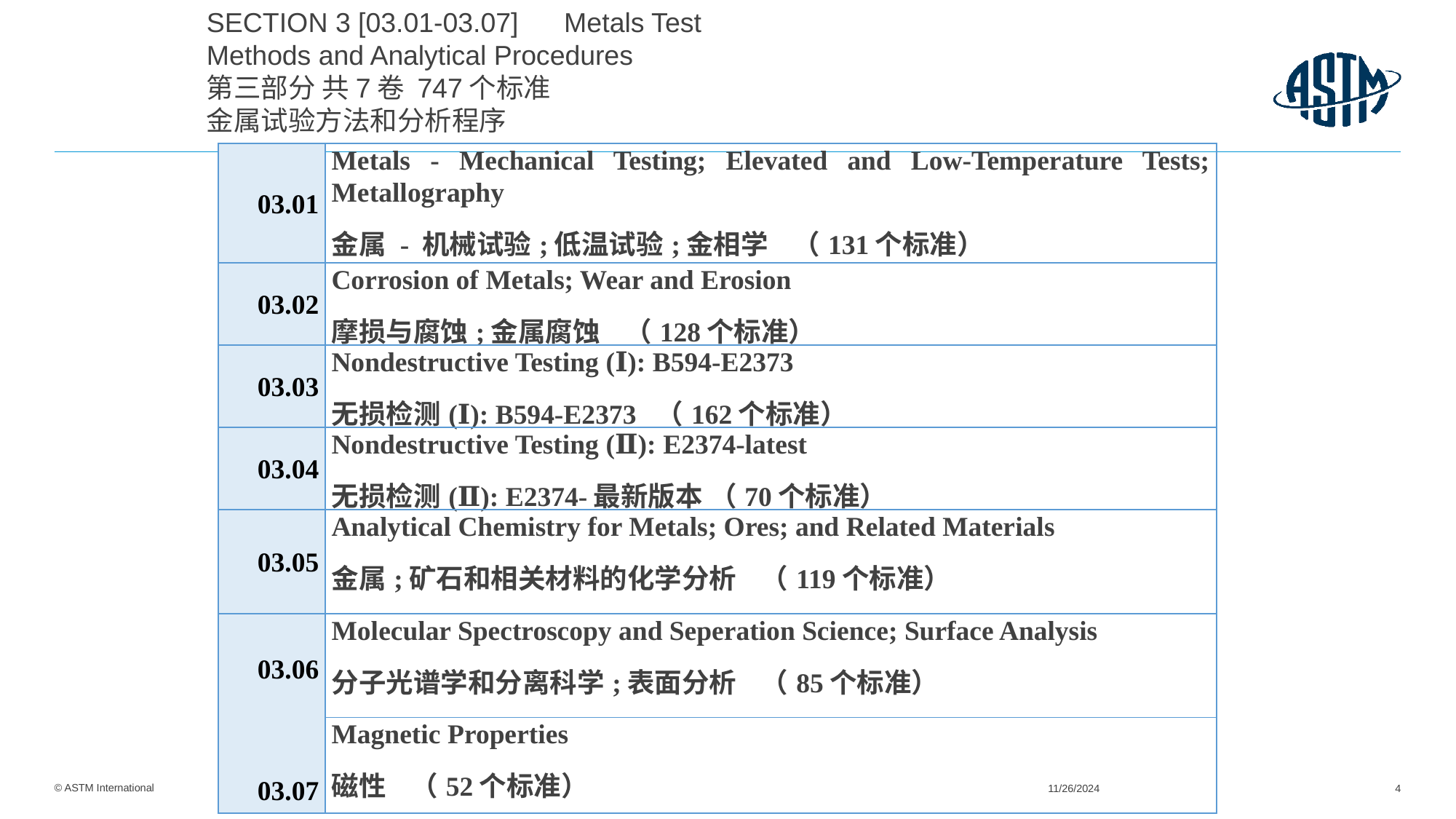

SECTION 3 [03.01-03.07]      Metals Test Methods and Analytical Procedures
第三部分 共7卷 747个标准
金属试验方法和分析程序
| 03.01 | Metals - Mechanical Testing; Elevated and Low-Temperature Tests; Metallography 金属 - 机械试验;低温试验;金相学 （131个标准） |
| --- | --- |
| 03.02 | Corrosion of Metals; Wear and Erosion 摩损与腐蚀;金属腐蚀 （128个标准） |
| 03.03 | Nondestructive Testing (Ⅰ): B594-E2373 无损检测(Ⅰ): B594-E2373 （162个标准） |
| 03.04 | Nondestructive Testing (Ⅱ): E2374-latest 无损检测(Ⅱ): E2374-最新版本 （70个标准） |
| 03.05 | Analytical Chemistry for Metals; Ores; and Related Materials 金属;矿石和相关材料的化学分析 （119个标准） |
| 03.06   03.07 | Molecular Spectroscopy and Seperation Science; Surface Analysis 分子光谱学和分离科学;表面分析 （85个标准） |
|  | Magnetic Properties 磁性 （52个标准） |
11/26/2024
4